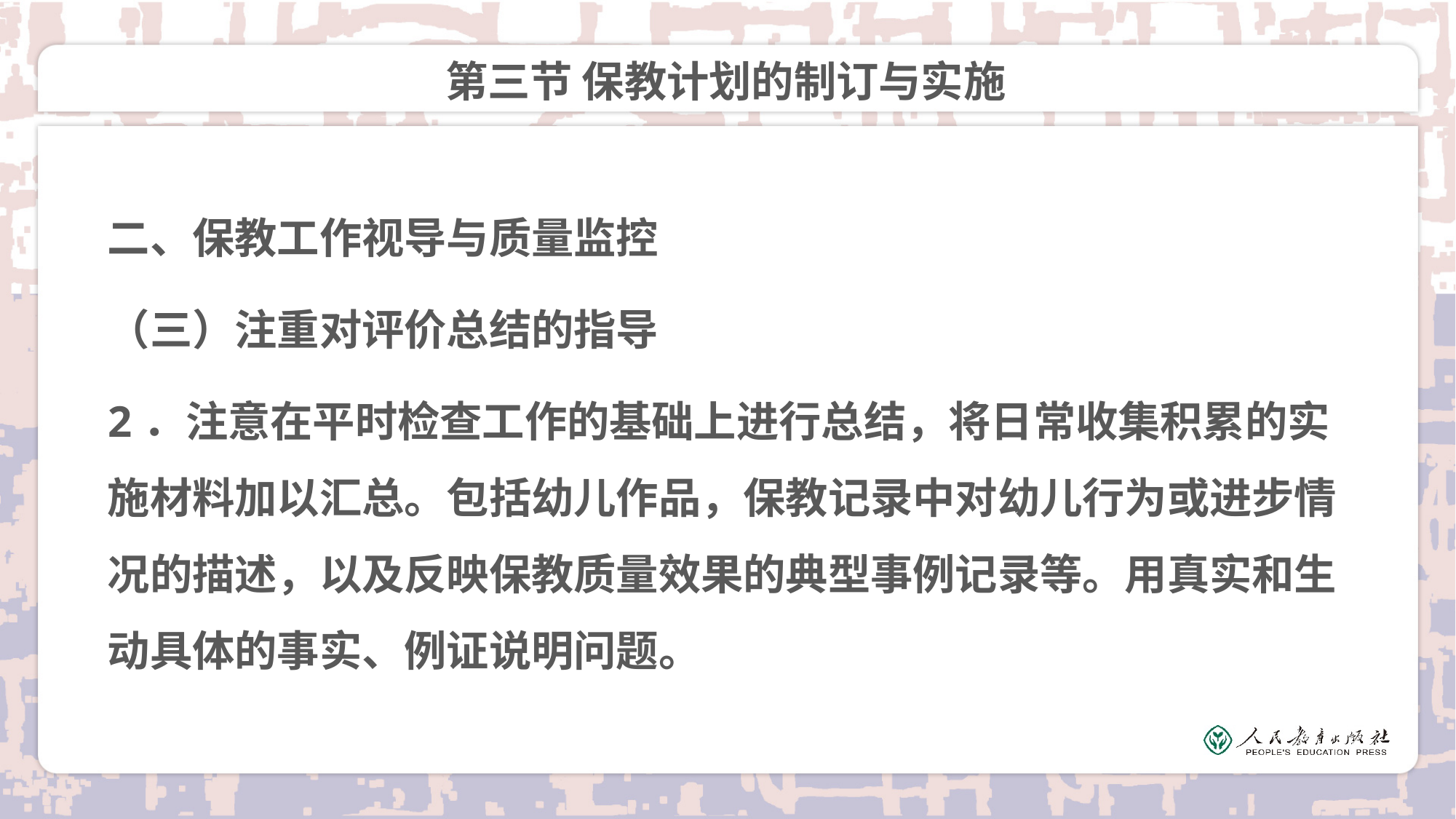

# 第三节 保教计划的制订与实施
二、保教工作视导与质量监控
（三）注重对评价总结的指导
2．注意在平时检查工作的基础上进行总结，将日常收集积累的实施材料加以汇总。包括幼儿作品，保教记录中对幼儿行为或进步情况的描述，以及反映保教质量效果的典型事例记录等。用真实和生动具体的事实、例证说明问题。